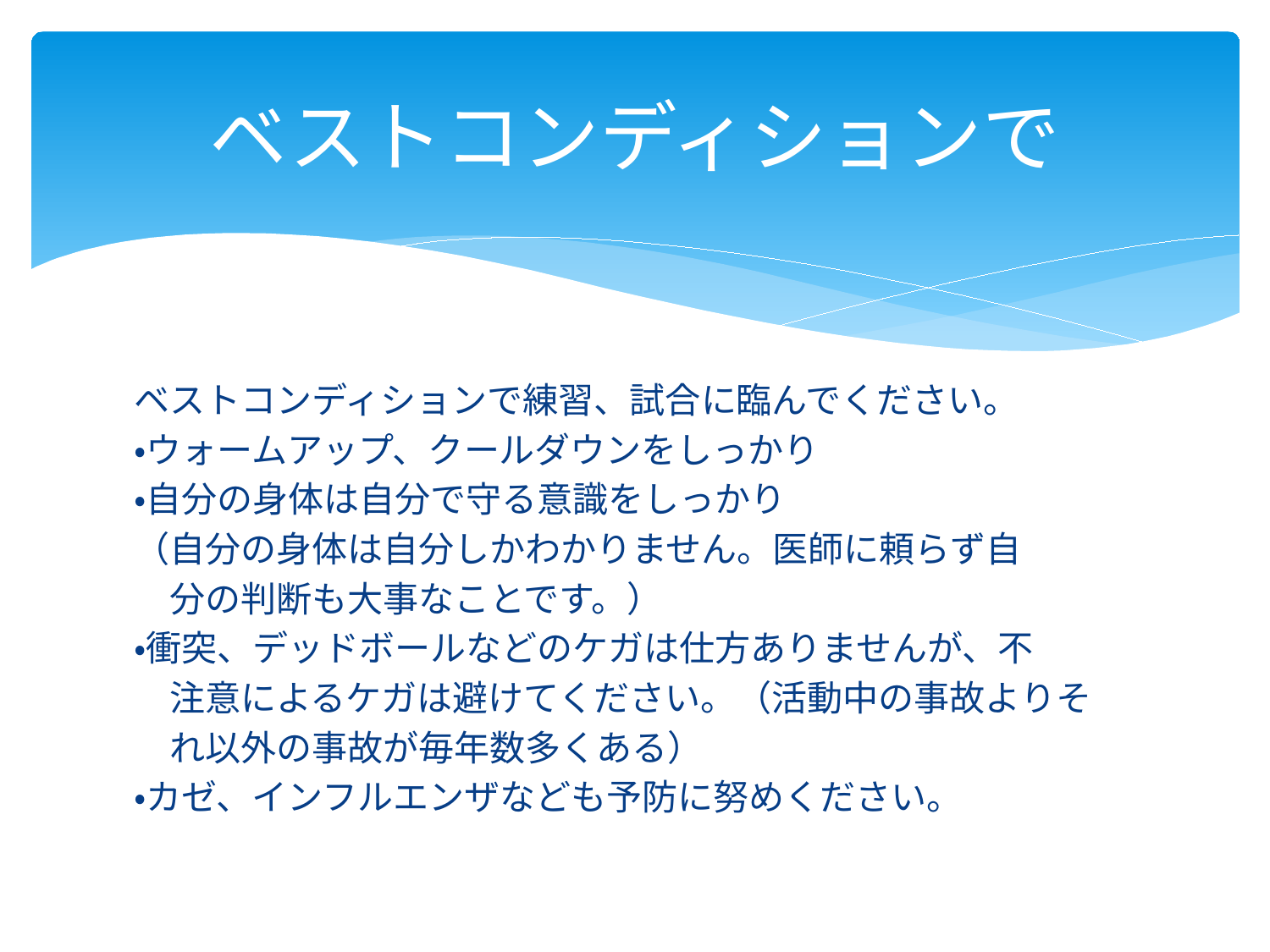

# ベストコンディションで
ベストコンディションで練習、試合に臨んでください。
・ウォームアップ、クールダウンをしっかり
・自分の身体は自分で守る意識をしっかり
（自分の身体は自分しかわかりません。医師に頼らず自
　分の判断も大事なことです。）
・衝突、デッドボールなどのケガは仕方ありませんが、不
　注意によるケガは避けてください。（活動中の事故よりそ
　れ以外の事故が毎年数多くある）
・カゼ、インフルエンザなども予防に努めください。